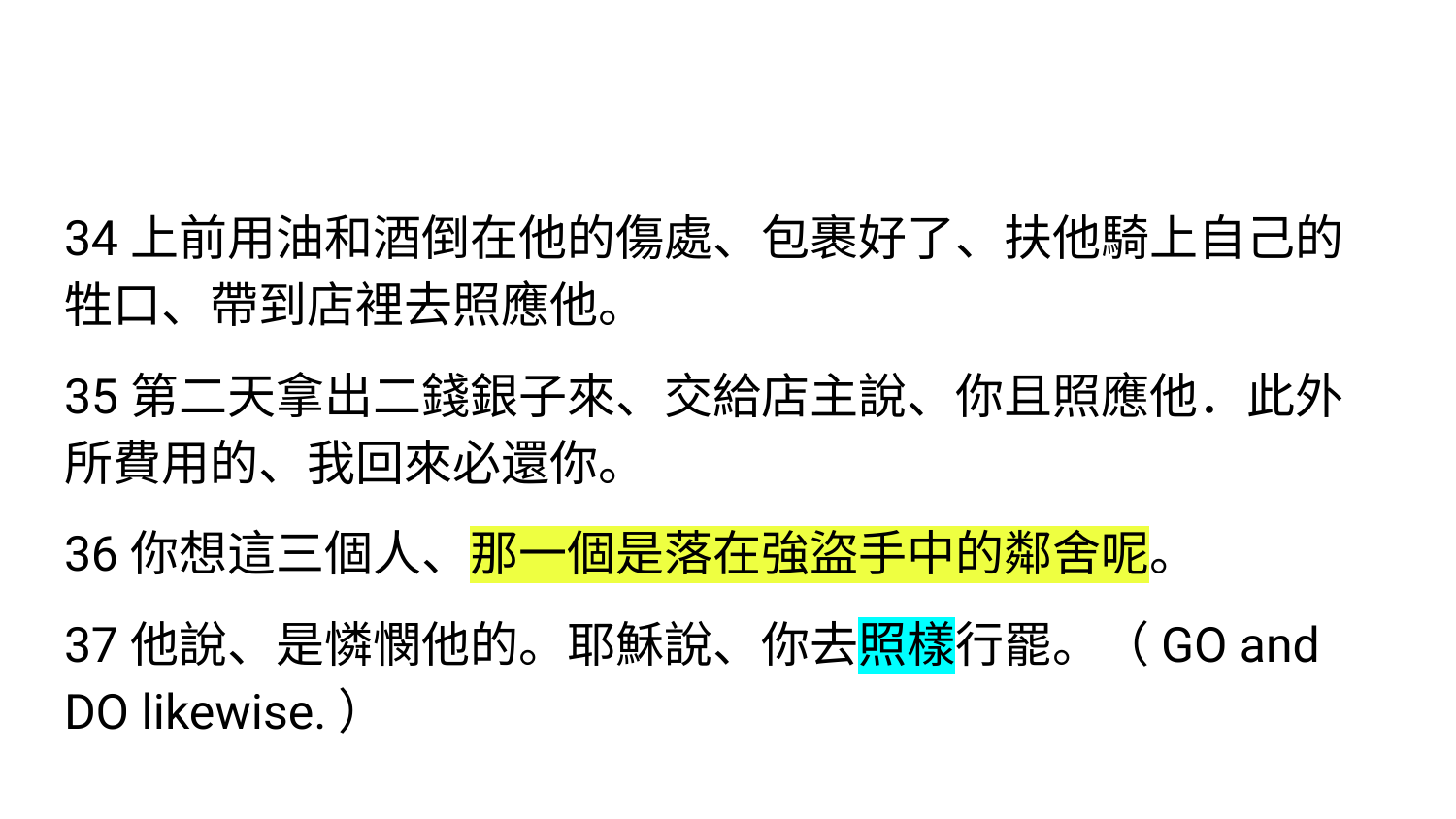

#
34上前用油和酒倒在他的傷處、包裹好了、扶他騎上自己的牲口、帶到店裡去照應他。
35第二天拿出二錢銀子來、交給店主說、你且照應他．此外所費用的、我回來必還你。
36你想這三個人、那一個是落在強盜手中的鄰舍呢。
37他說、是憐憫他的。耶穌說、你去照樣行罷。（GO and DO likewise.）